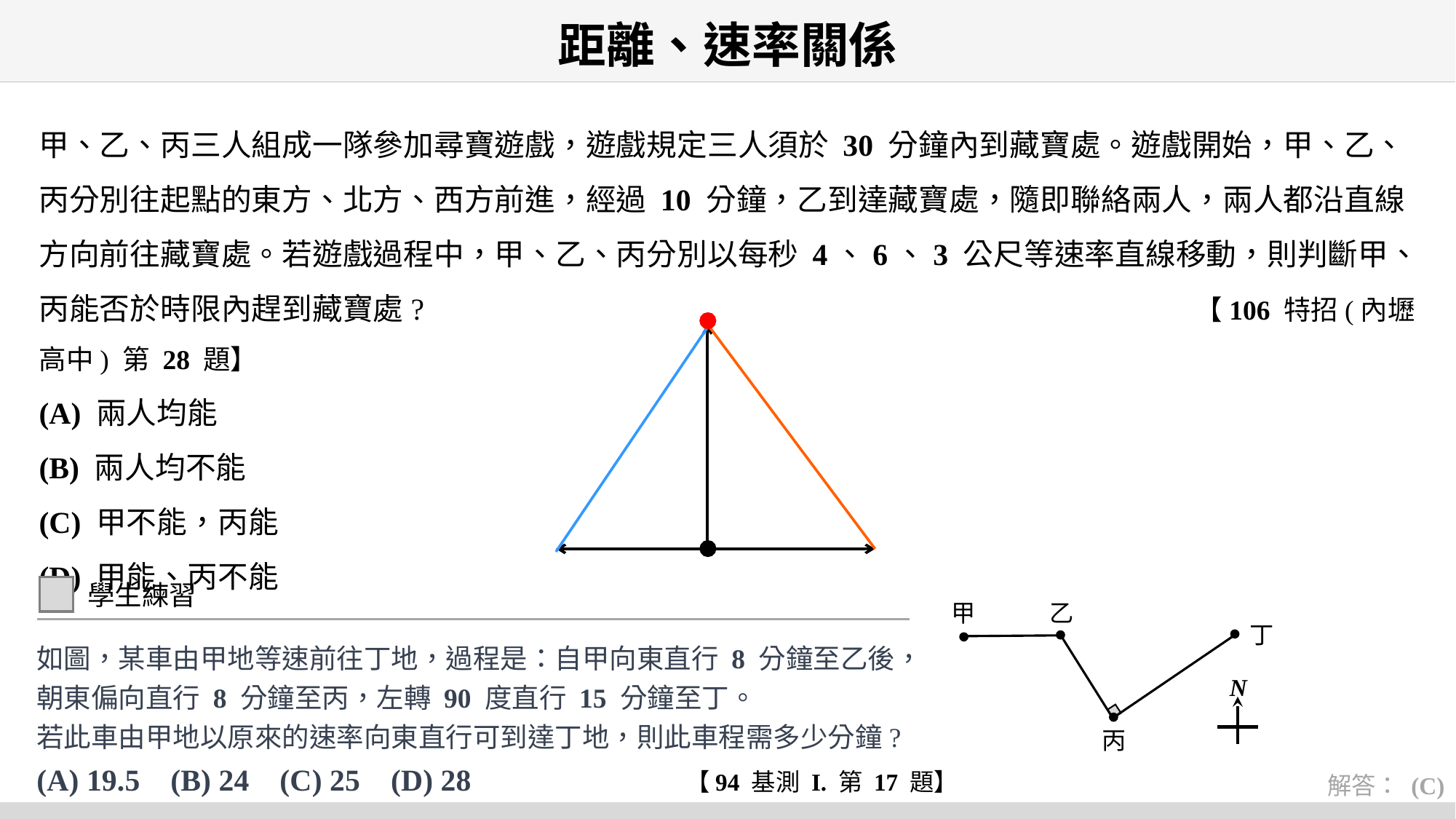

# 距離、速率關係
甲、乙、丙三人組成一隊參加尋寶遊戲，遊戲規定三人須於 30 分鐘內到藏寶處。遊戲開始，甲、乙、丙分別往起點的東方、北方、西方前進，經過 10 分鐘，乙到達藏寶處，隨即聯絡兩人，兩人都沿直線方向前往藏寶處。若遊戲過程中，甲、乙、丙分別以每秒 4、6、3 公尺等速率直線移動，則判斷甲、丙能否於時限內趕到藏寶處?                                                                                                    【106 特招(內壢高中) 第 28 題】
(A) 兩人均能
(B) 兩人均不能
(C) 甲不能，丙能
(D) 甲能、丙不能

學生練習

如圖，某車由甲地等速前往丁地，過程是：自甲向東直行 8 分鐘至乙後，
朝東偏向直行 8 分鐘至丙，左轉 90 度直行 15 分鐘至丁。
若此車由甲地以原來的速率向東直行可到達丁地，則此車程需多少分鐘?
(A) 19.5    (B) 24    (C) 25    (D) 28                           【94 基測 I. 第 17 題】
解答： (C)
甲
乙
丁

丙
N